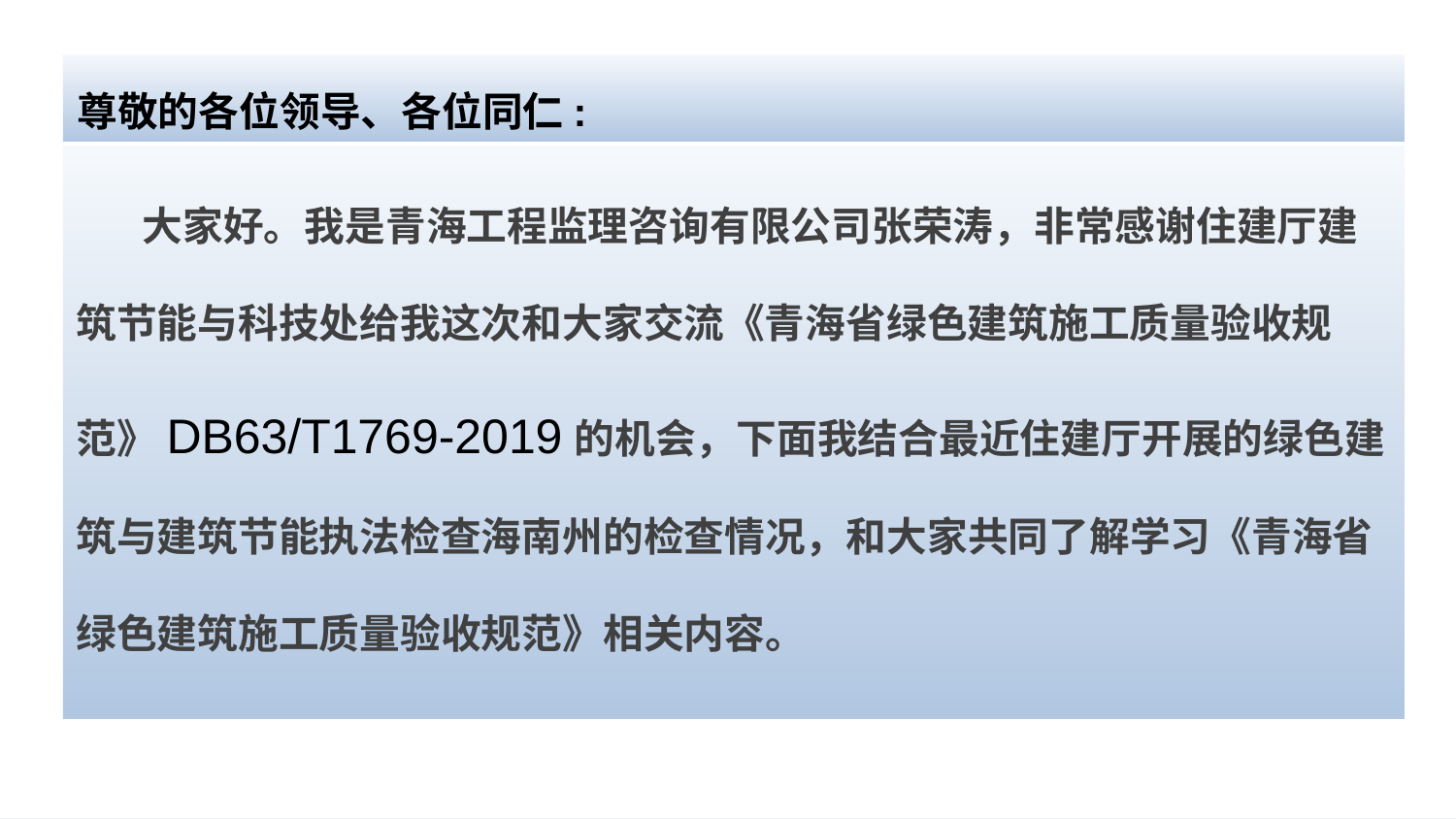

尊敬的各位领导、各位同仁:
       大家好。我是青海工程监理咨询有限公司张荣涛，非常感谢住建厅建筑节能与科技处给我这次和大家交流《青海省绿色建筑施工质量验收规范》DB63/T1769-2019的机会，下面我结合最近住建厅开展的绿色建筑与建筑节能执法检查海南州的检查情况，和大家共同了解学习《青海省绿色建筑施工质量验收规范》相关内容。